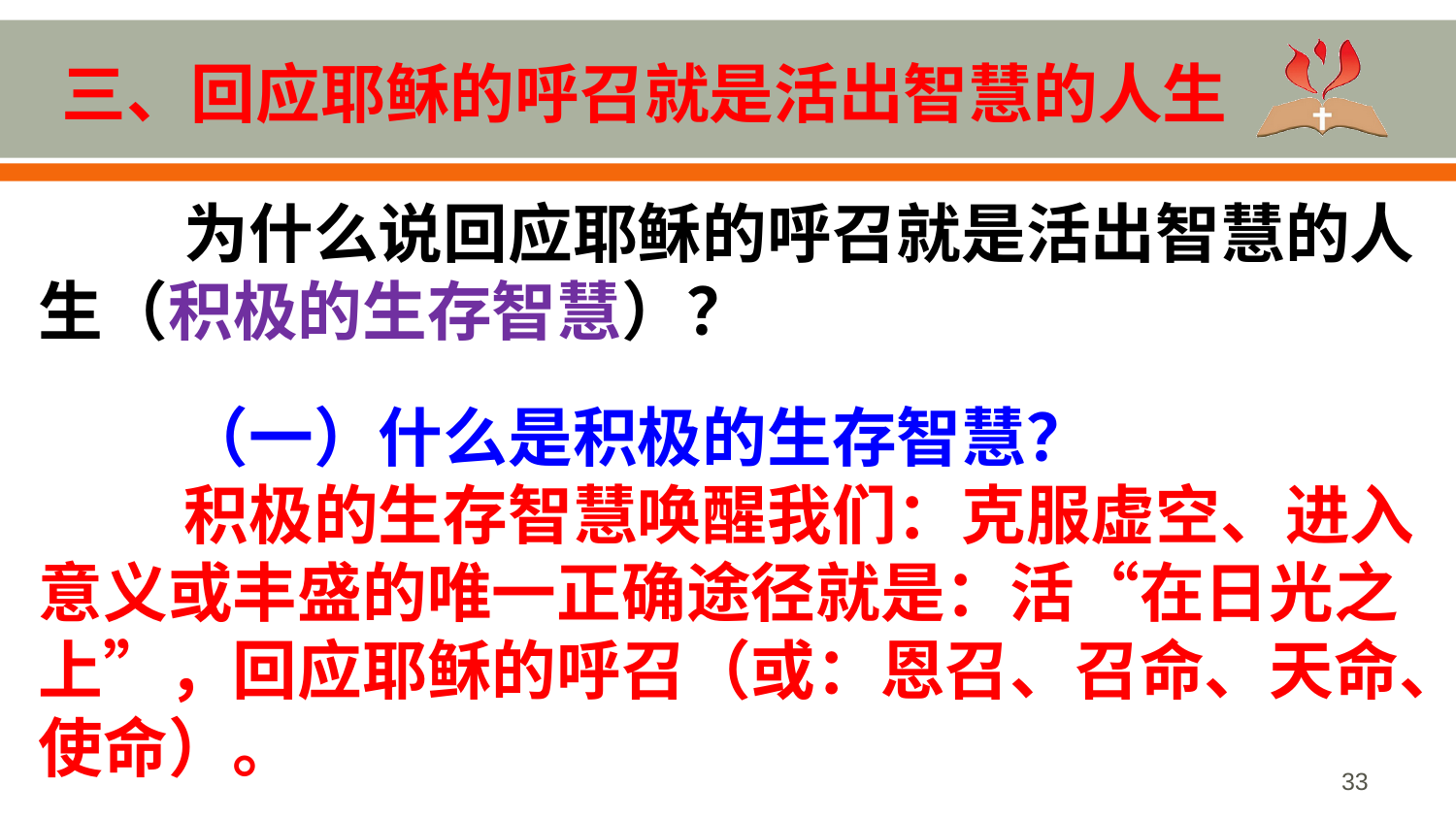

# 三、回应耶稣的呼召就是活出智慧的人生

  	为什么说回应耶稣的呼召就是活出智慧的人生（积极的生存智慧）？

	（一）什么是积极的生存智慧？
      	积极的生存智慧唤醒我们：克服虚空、进入意义或丰盛的唯一正确途径就是：活“在日光之上”，回应耶稣的呼召（或：恩召、召命、天命、使命）。

33